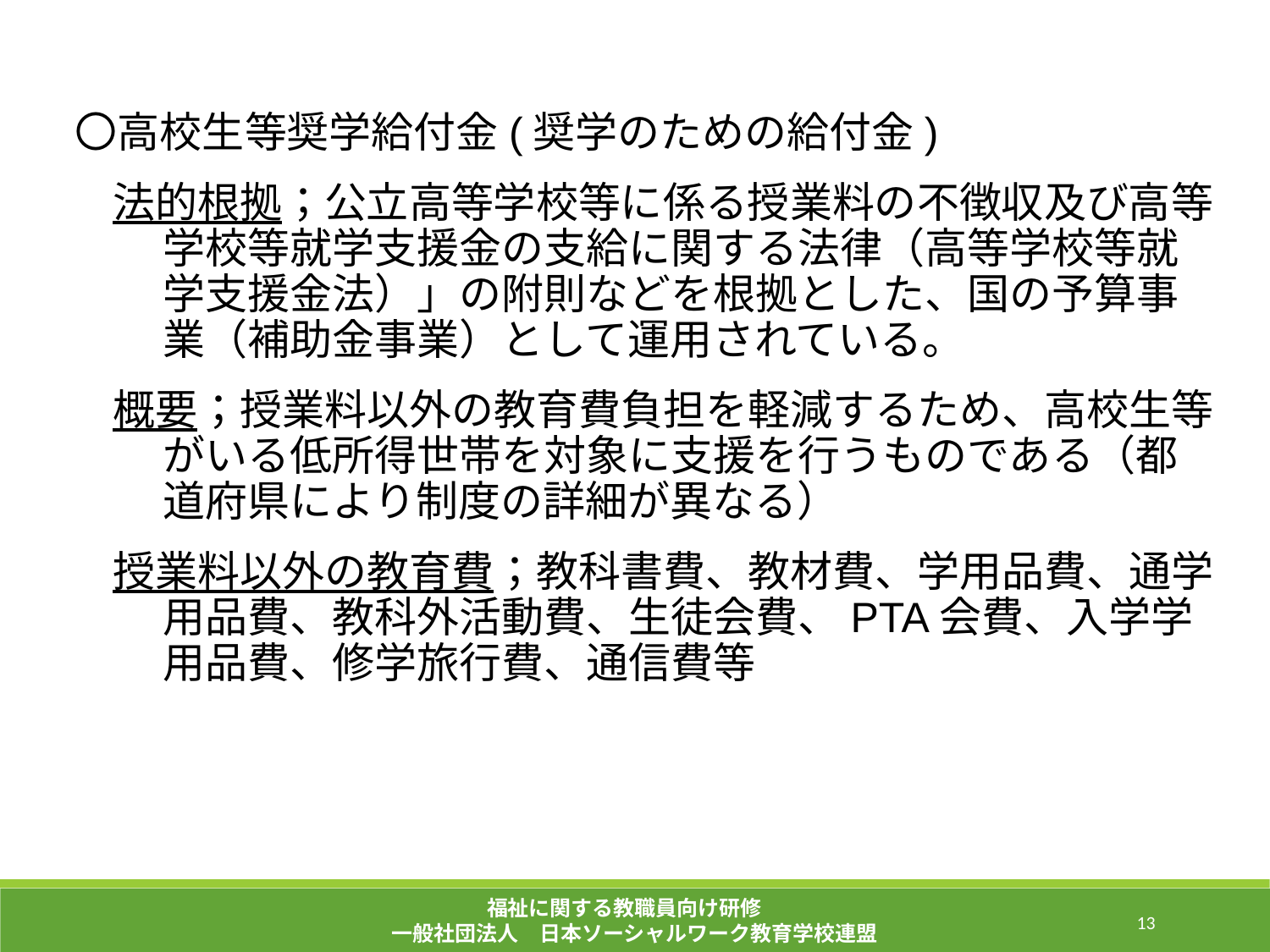

〇高校生等奨学給付金(奨学のための給付金)
法的根拠；公立高等学校等に係る授業料の不徴収及び高等学校等就学支援金の支給に関する法律（高等学校等就学支援金法）」の附則などを根拠とした、国の予算事業（補助金事業）として運用されている。
概要；授業料以外の教育費負担を軽減するため、高校生等がいる低所得世帯を対象に支援を行うものである（都道府県により制度の詳細が異なる）
授業料以外の教育費；教科書費、教材費、学用品費、通学用品費、教科外活動費、生徒会費、PTA会費、入学学用品費、修学旅行費、通信費等
福祉に関する教職員向け研修
一般社団法人　日本ソーシャルワーク教育学校連盟
13